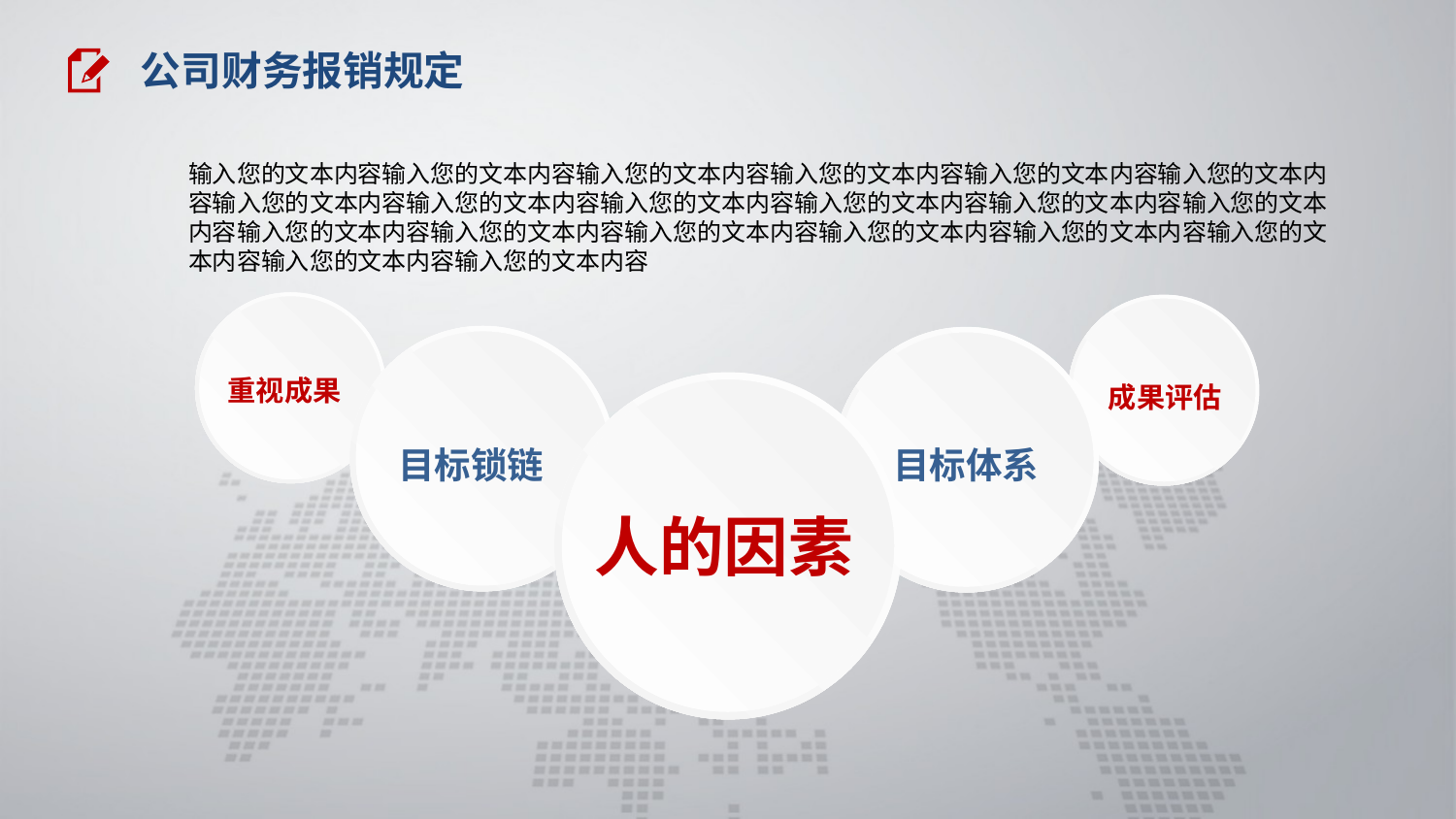

公司财务报销规定

输入您的文本内容输入您的文本内容输入您的文本内容输入您的文本内容输入您的文本内容输入您的文本内容输入您的文本内容输入您的文本内容输入您的文本内容输入您的文本内容输入您的文本内容输入您的文本内容输入您的文本内容输入您的文本内容输入您的文本内容输入您的文本内容输入您的文本内容输入您的文本内容输入您的文本内容输入您的文本内容

重视成果

成果评估

目标锁链

目标体系

人的因素
延时符